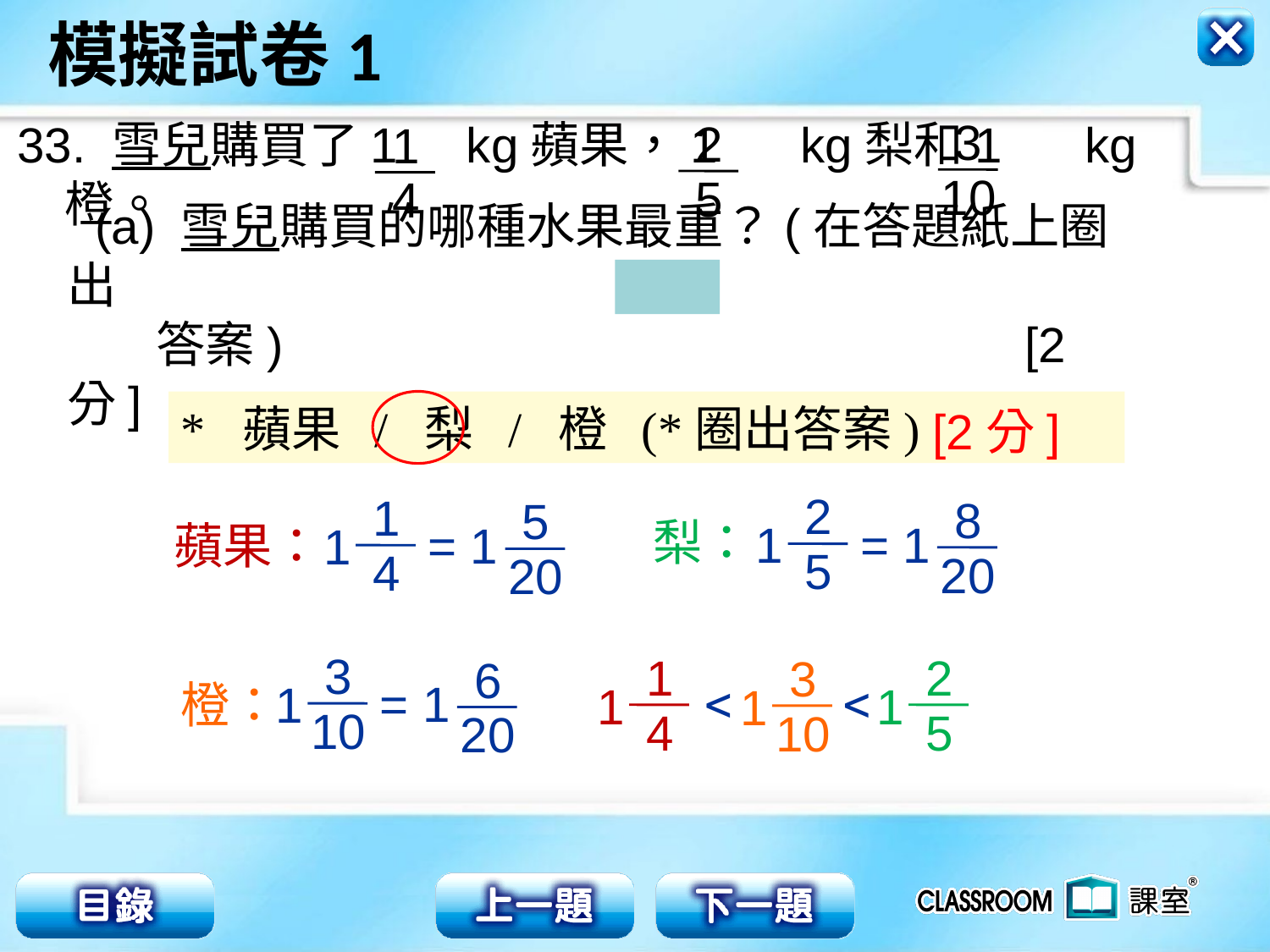

3
10

2
5

1
4

33. 雪兒購買了1     kg蘋果，1      kg梨和1      kg橙。
  (a) 雪兒購買的哪種水果最重？(在答題紙上圈出
       答案)                                                      [2分]

*  蘋果  /  梨  /  橙  (*圈出答案)

 [2分]
2
5

1
8
20

= 1
1
4

1
5
20

= 1
梨：
蘋果：
3
10

1
6
20

= 1
1
4

1
2
5

1
3
10

1
<
<
橙：